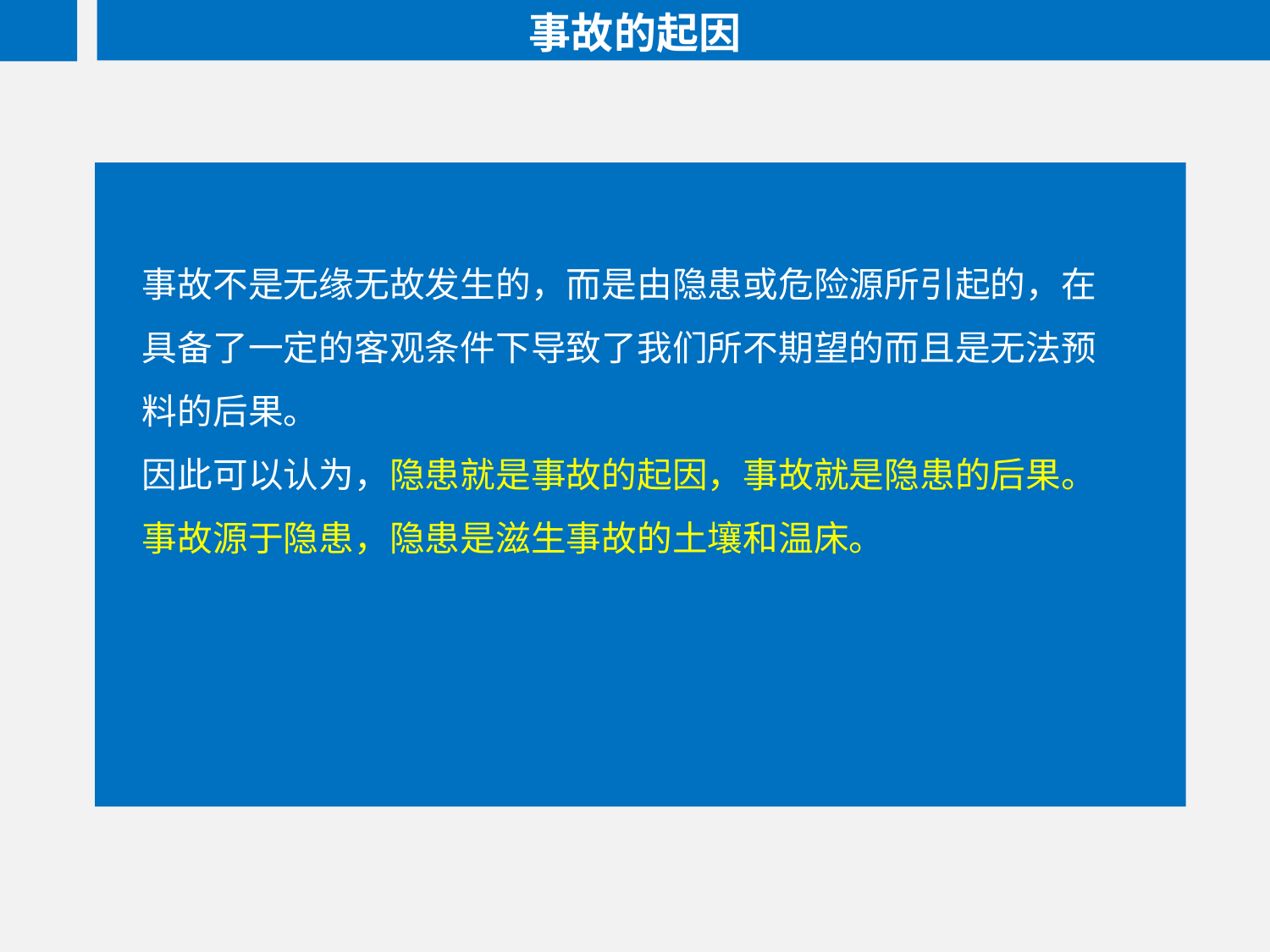

事故的起因

事故不是无缘无故发生的，而是由隐患或危险源所引起的，在具备了一定的客观条件下导致了我们所不期望的而且是无法预料的后果。
因此可以认为，隐患就是事故的起因，事故就是隐患的后果。事故源于隐患，隐患是滋生事故的土壤和温床。